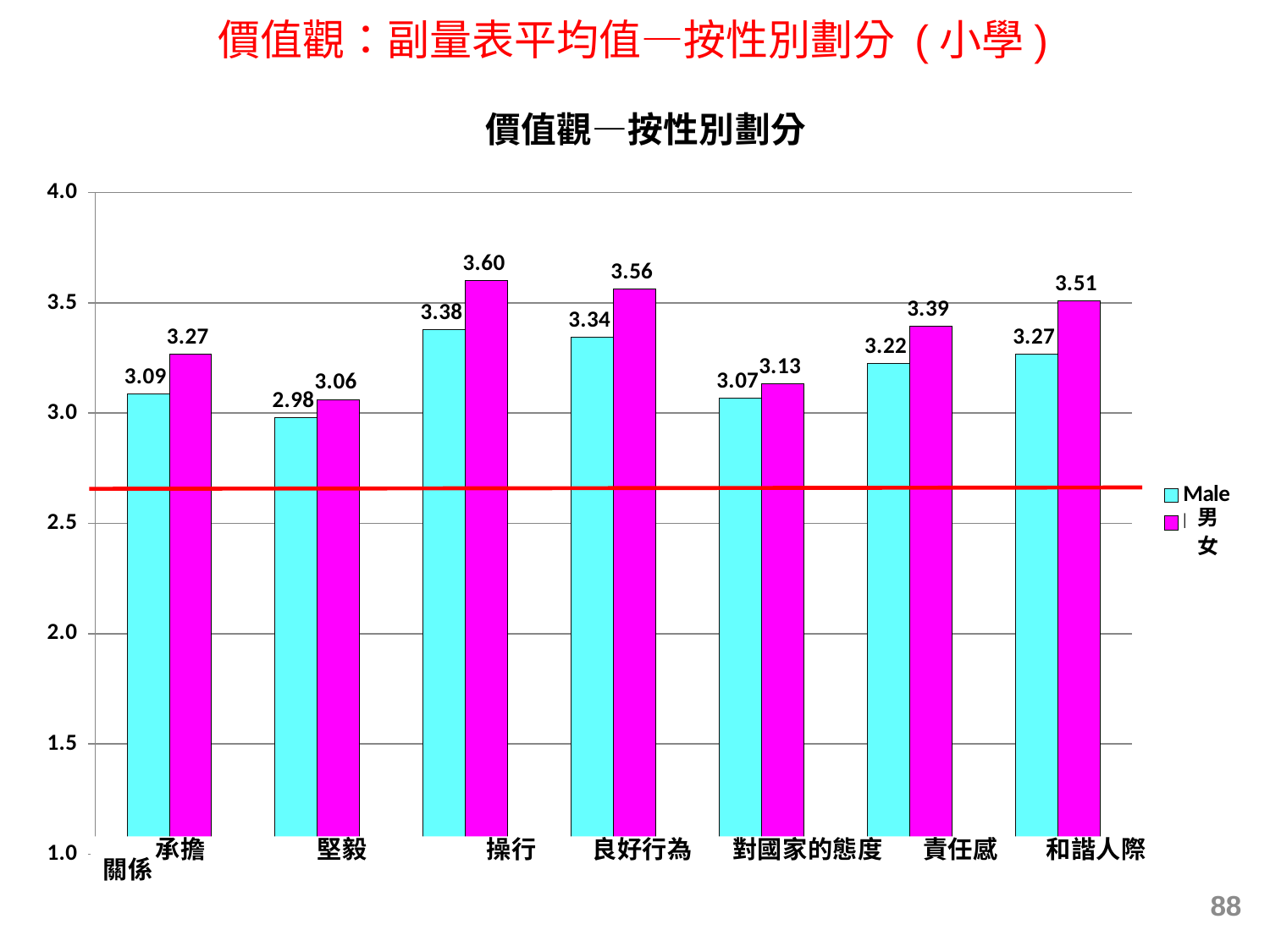

價值觀：副量表平均值—按性別劃分 (小學)

### Chart: 價值觀—按性別劃分

| Category | Male | Female |
|---|---|---|
| Commitment | 3.086078274226948 | 3.267198378088943 |
| Perseverance | 2.9798823139563178 | 3.061932533511075 |
| Code of Conduct | 3.3803156146179316 | 3.6002140396916484 |
| Well-behaved | 3.3448677885764226 | 3.5626200319356003 |
| Attitudes toward the Nation | 3.0672291408213637 | 3.1331288170303586 |
| Sense of Responsibility | 3.22365928821076 | 3.3934094887129502 |
| Social Harmony | 3.267757080078898 | 3.50802905185379 |
88